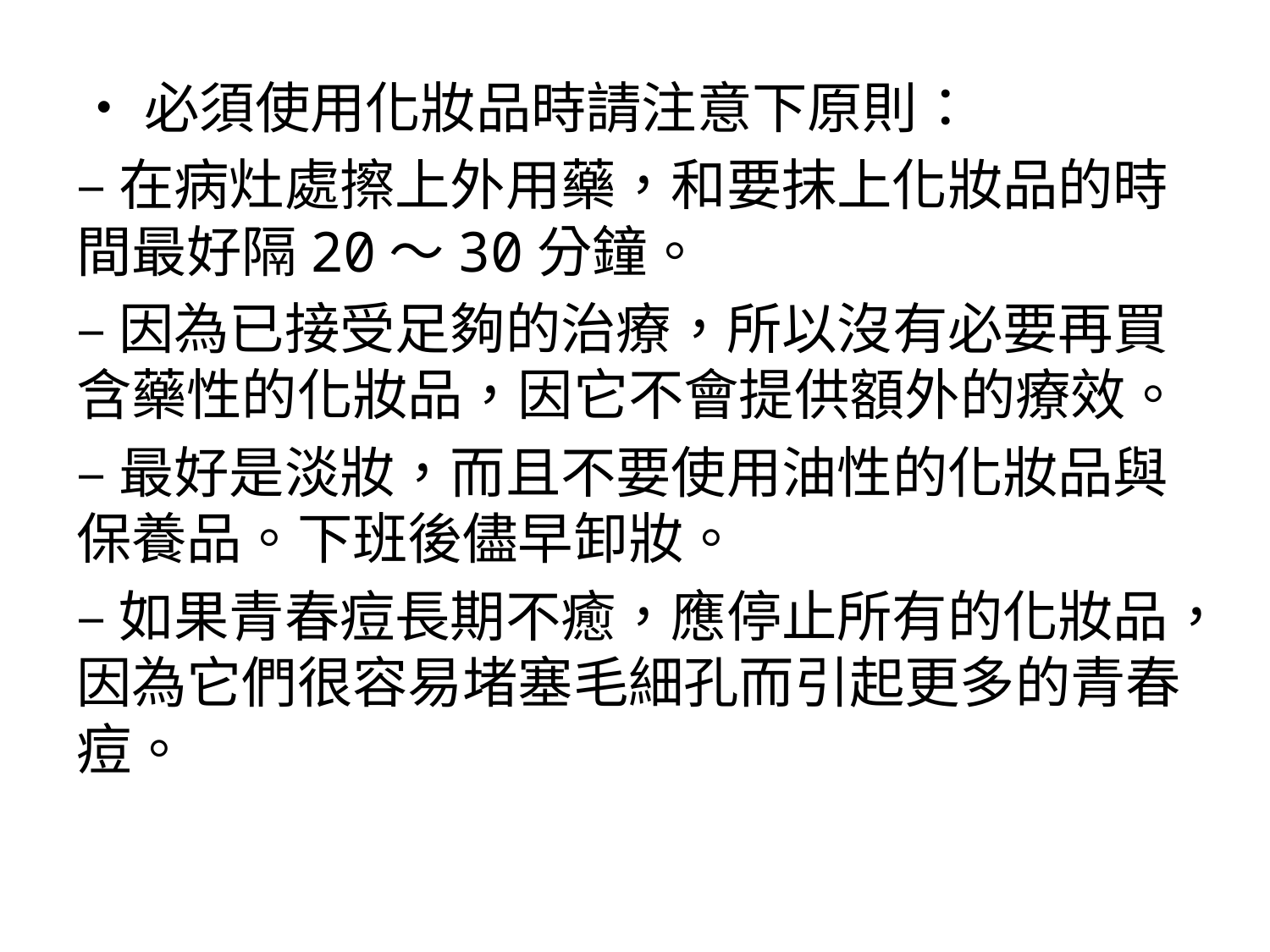

•必須使用化妝品時請注意下原則：
–在病灶處擦上外用藥，和要抹上化妝品的時間最好隔20～30分鐘。
–因為已接受足夠的治療，所以沒有必要再買含藥性的化妝品，因它不會提供額外的療效。
–最好是淡妝，而且不要使用油性的化妝品與保養品。下班後儘早卸妝。
–如果青春痘長期不癒，應停止所有的化妝品，因為它們很容易堵塞毛細孔而引起更多的青春痘。